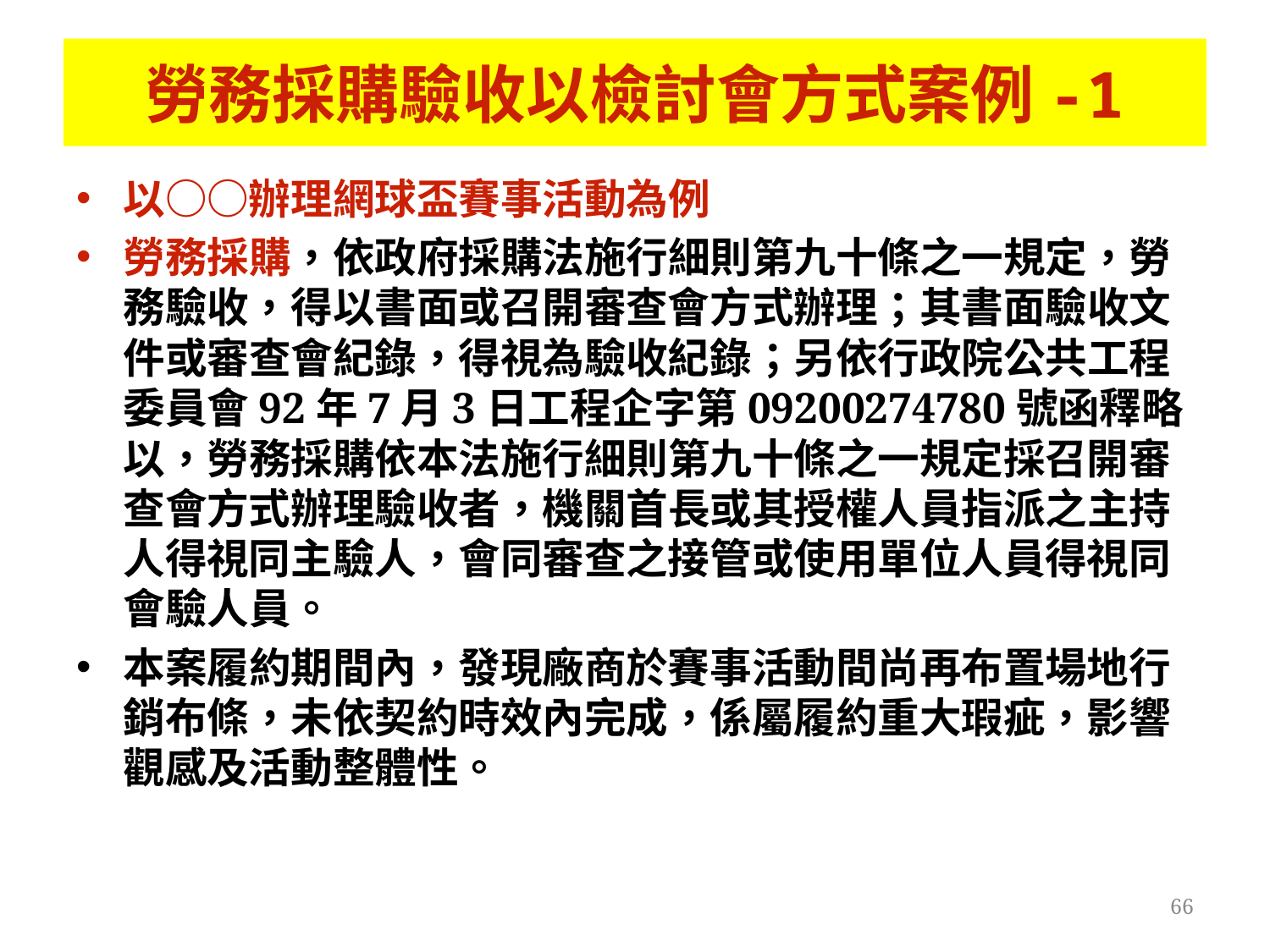

勞務採購驗收以檢討會方式案例-1
以○○辦理網球盃賽事活動為例
勞務採購，依政府採購法施行細則第九十條之一規定，勞務驗收，得以書面或召開審查會方式辦理；其書面驗收文件或審查會紀錄，得視為驗收紀錄；另依行政院公共工程委員會92年7月3日工程企字第09200274780號函釋略以，勞務採購依本法施行細則第九十條之一規定採召開審查會方式辦理驗收者，機關首長或其授權人員指派之主持人得視同主驗人，會同審查之接管或使用單位人員得視同會驗人員。
本案履約期間內，發現廠商於賽事活動間尚再布置場地行銷布條，未依契約時效內完成，係屬履約重大瑕疵，影響觀感及活動整體性。
66